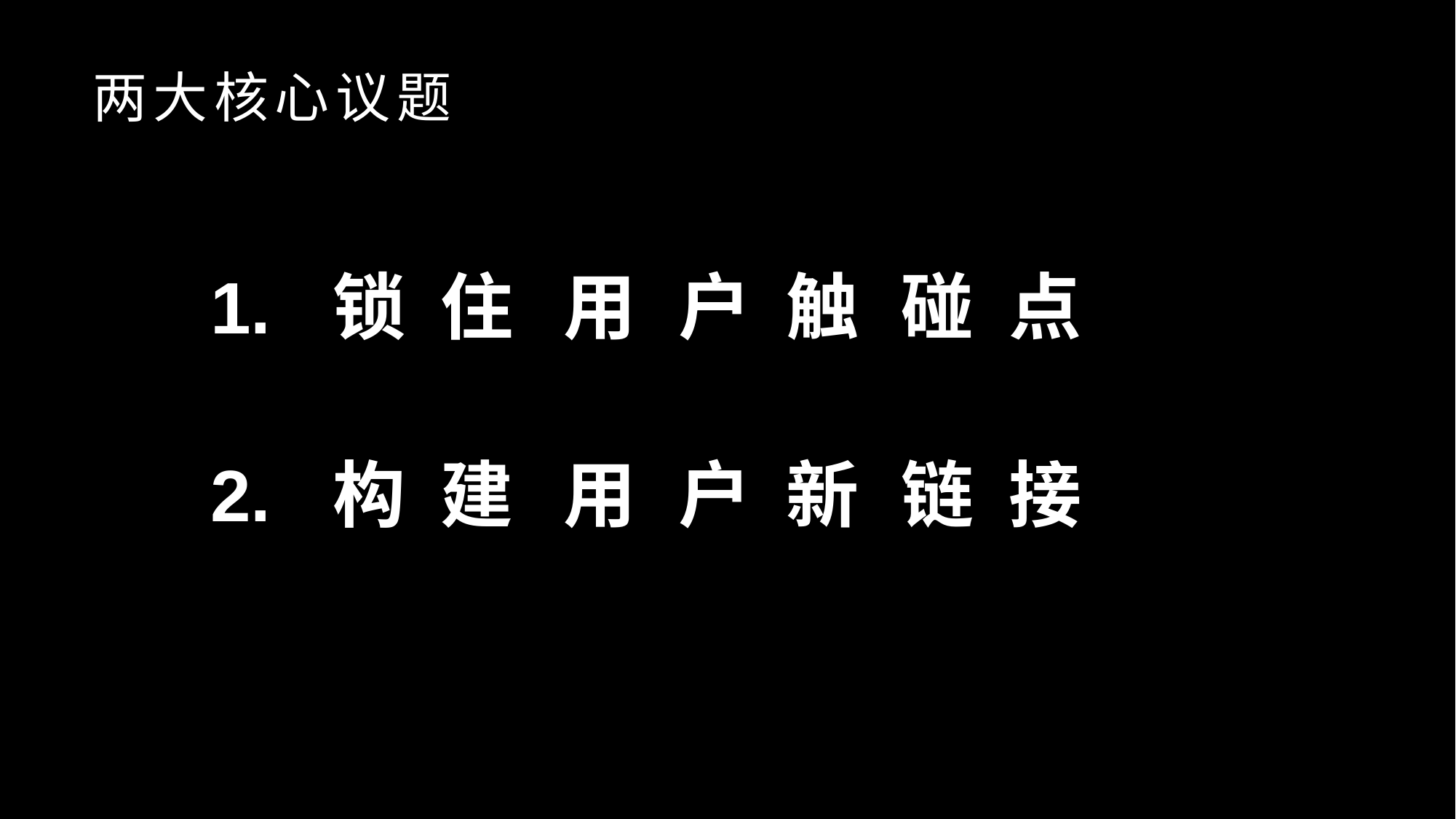

# 两大核心议题
| 1. 锁 | 住 | 用 | 户 | 触 | 碰 | 点 |
| --- | --- | --- | --- | --- | --- | --- |
| 2. 构 | 建 | 用 | 户 | 新 | 链 | 接 |